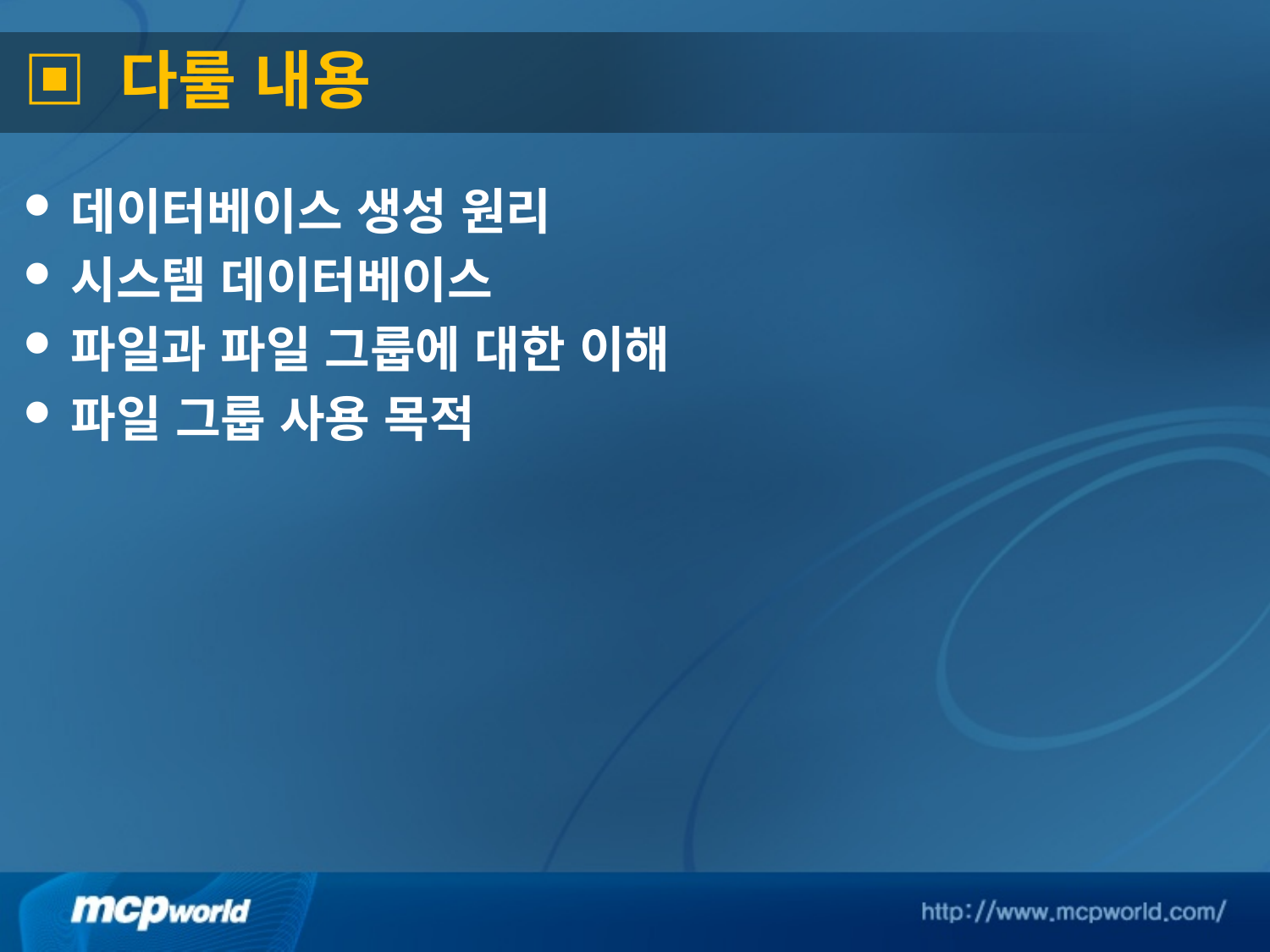

# ▣ 다룰 내용
데이터베이스 생성 원리
시스템 데이터베이스
파일과 파일 그룹에 대한 이해
파일 그룹 사용 목적